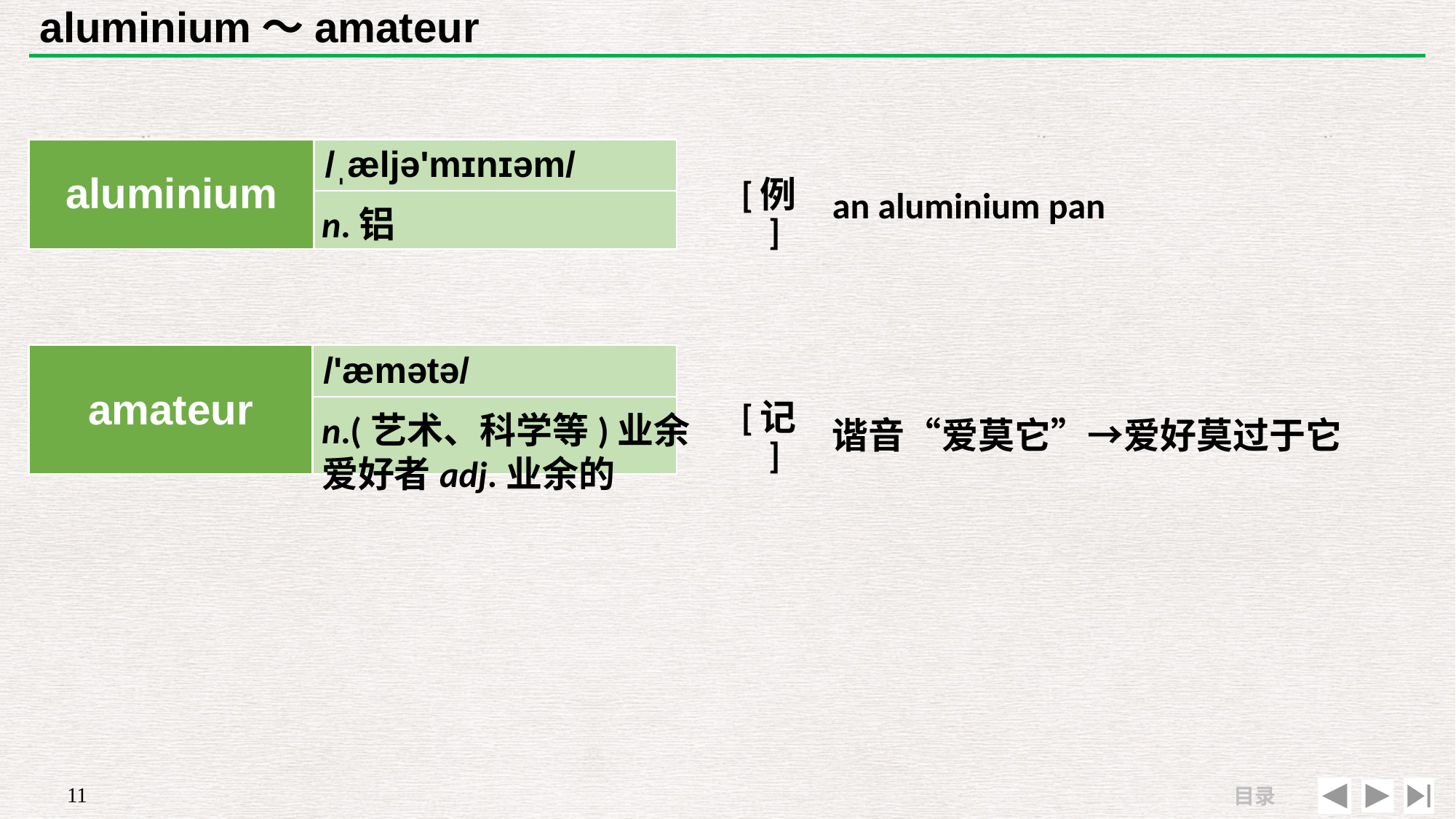

# aluminium～amateur

|  |  |
| --- | --- |
| [例] | an aluminium pan |
| aluminium | /ˌæljə'mɪnɪəm/ |
| --- | --- |
|  |  |
n.铝
|  |  |
| --- | --- |
| [记] | 谐音“爱莫它”→爱好莫过于它 |
| amateur | /'æmətə/ |
| --- | --- |
|  |  |
n.(艺术、科学等)业余爱好者adj.业余的